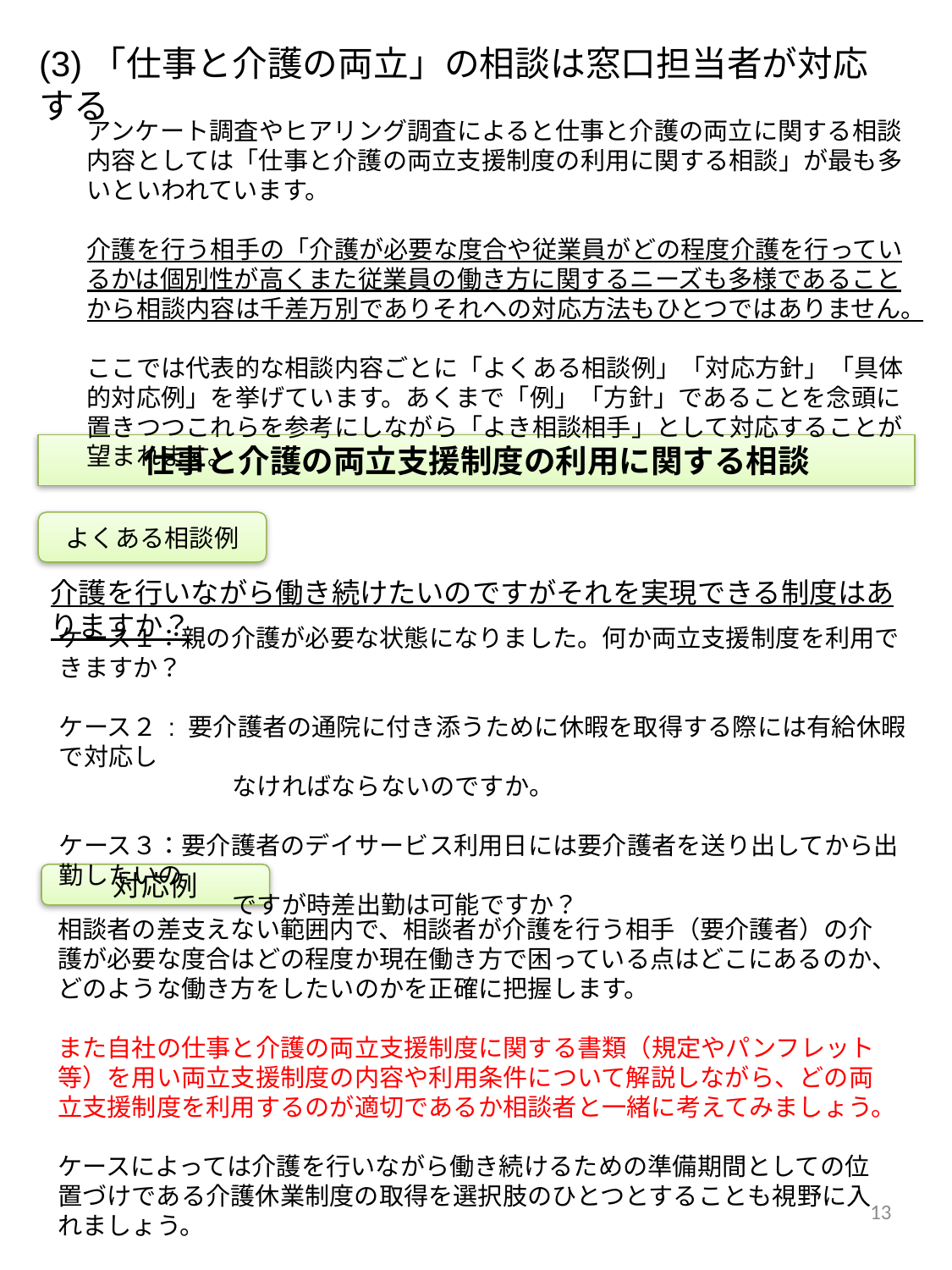

(3)「仕事と介護の両立」の相談は窓口担当者が対応する
アンケート調査やヒアリング調査によると仕事と介護の両立に関する相談内容としては「仕事と介護の両立支援制度の利用に関する相談」が最も多いといわれています。

介護を行う相手の「介護が必要な度合や従業員がどの程度介護を行っているかは個別性が高くまた従業員の働き方に関するニーズも多様であることから相談内容は千差万別でありそれへの対応方法もひとつではありません。

ここでは代表的な相談内容ごとに「よくある相談例」「対応方針」「具体的対応例」を挙げています。あくまで「例」「方針」であることを念頭に置きつつこれらを参考にしながら「よき相談相手」として対応することが望まれます。
仕事と介護の両立支援制度の利用に関する相談
よくある相談例
介護を行いながら働き続けたいのですがそれを実現できる制度はありますか？
ケース１：親の介護が必要な状態になりました。何か両立支援制度を利用できますか？

ケース２ : 要介護者の通院に付き添うために休暇を取得する際には有給休暇で対応し
　　　　　　　なければならないのですか。

ケース３：要介護者のデイサービス利用日には要介護者を送り出してから出勤したいの
　　　　　　　ですが時差出勤は可能ですか？
対応例
相談者の差支えない範囲内で、相談者が介護を行う相手（要介護者）の介護が必要な度合はどの程度か現在働き方で困っている点はどこにあるのか、どのような働き方をしたいのかを正確に把握します。

また自社の仕事と介護の両立支援制度に関する書類（規定やパンフレット等）を用い両立支援制度の内容や利用条件について解説しながら、どの両立支援制度を利用するのが適切であるか相談者と一緒に考えてみましょう。

ケースによっては介護を行いながら働き続けるための準備期間としての位置づけである介護休業制度の取得を選択肢のひとつとすることも視野に入れましょう。
13
13